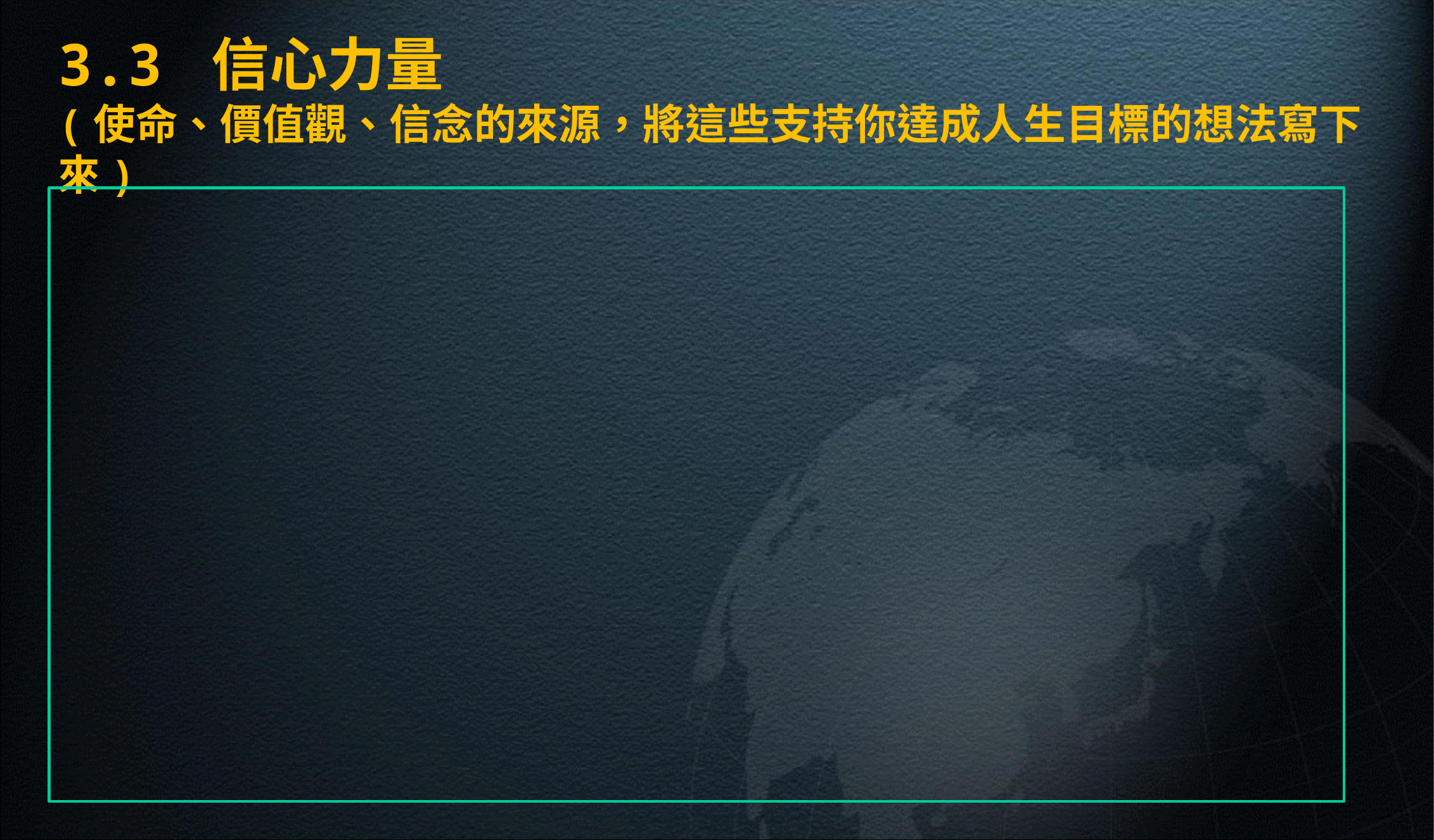

3.3 信心力量
(使命、價值觀、信念的來源，將這些支持你達成人生目標的想法寫下來)